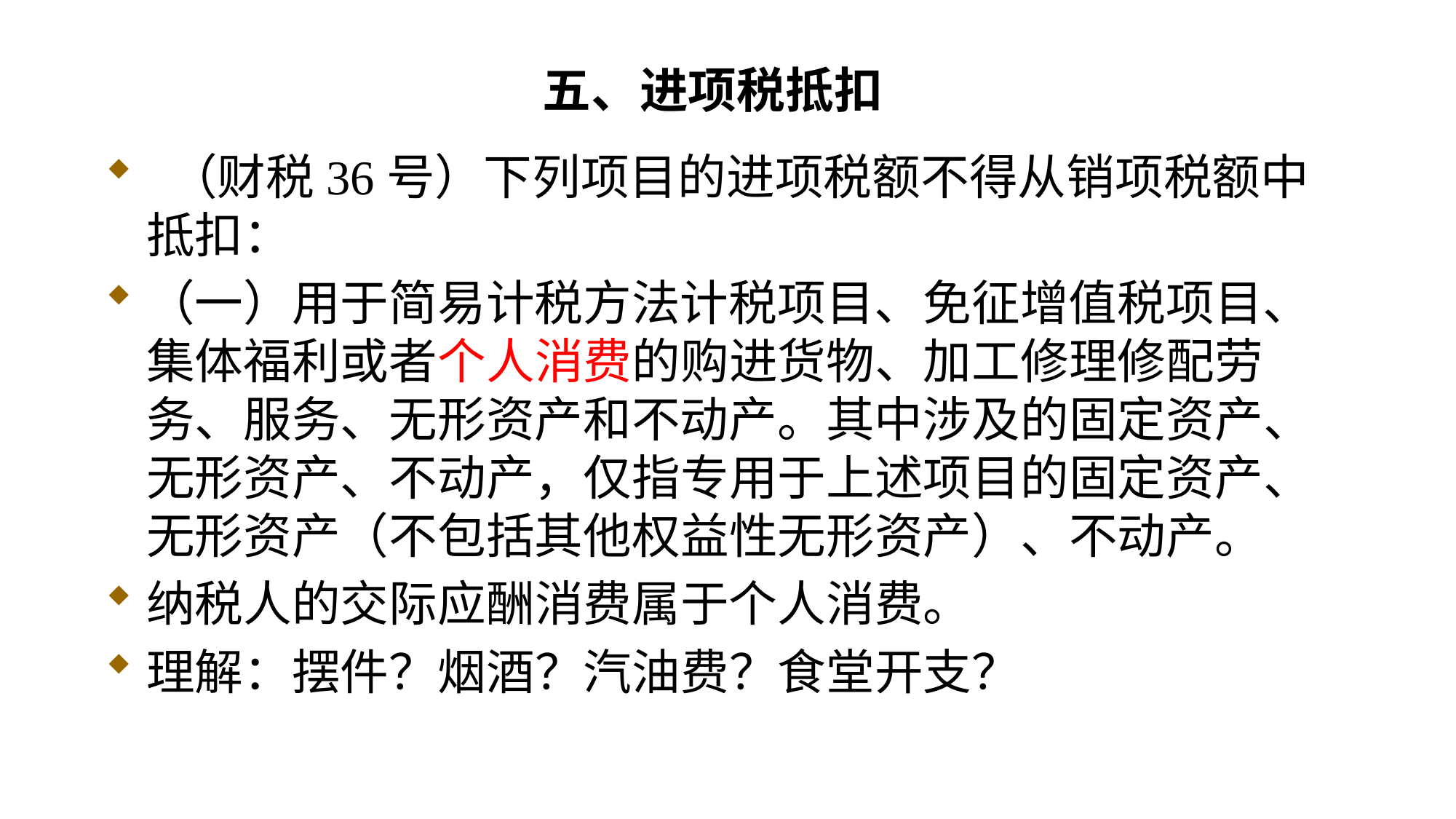

# 五、进项税抵扣
 （财税36号）下列项目的进项税额不得从销项税额中抵扣：
（一）用于简易计税方法计税项目、免征增值税项目、集体福利或者个人消费的购进货物、加工修理修配劳务、服务、无形资产和不动产。其中涉及的固定资产、无形资产、不动产，仅指专用于上述项目的固定资产、无形资产（不包括其他权益性无形资产）、不动产。
纳税人的交际应酬消费属于个人消费。
理解：摆件？烟酒？汽油费？食堂开支？